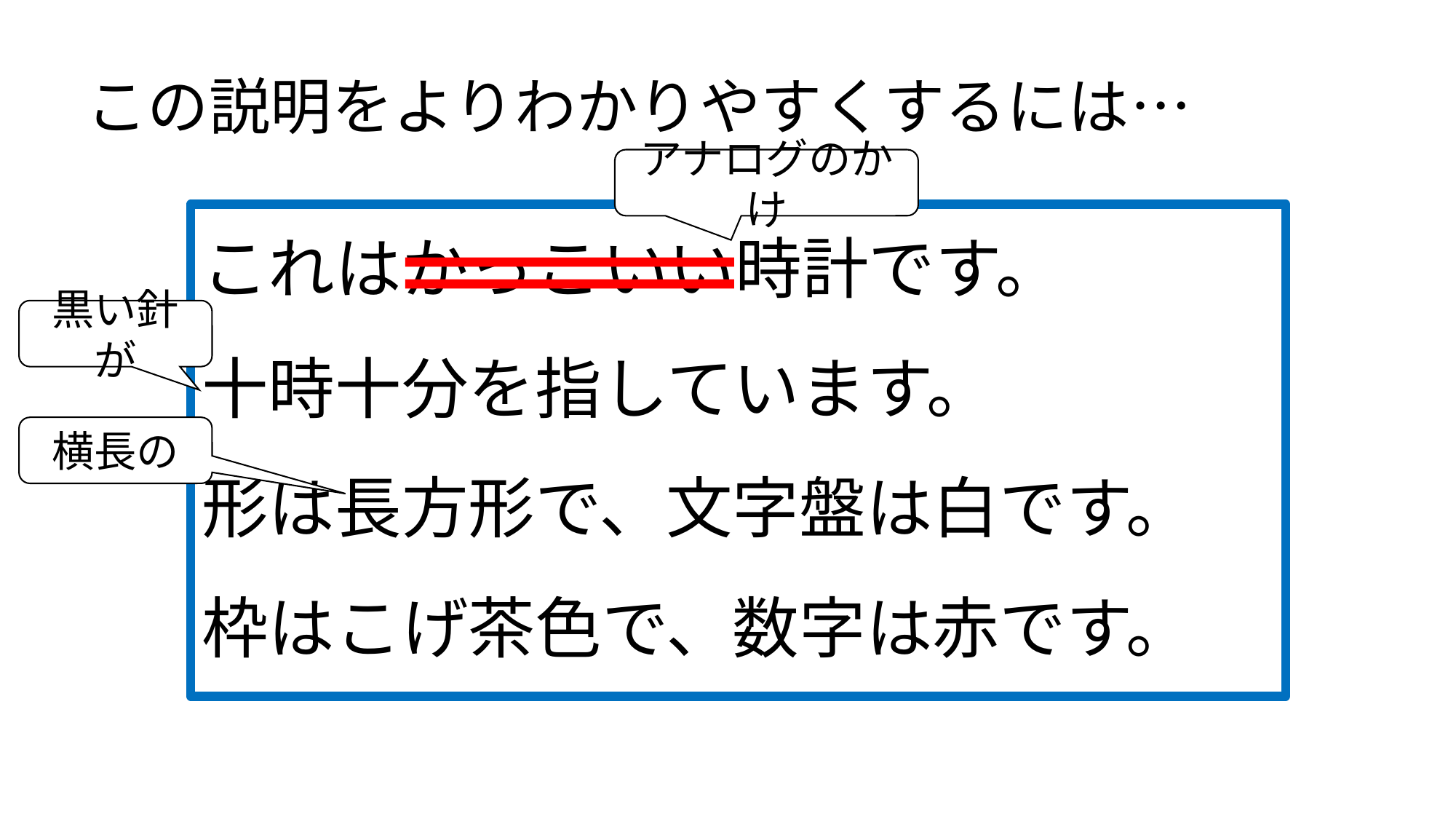

# この説明をよりわかりやすくするには…
アナログのかけ
これはかっこいい時計です。
十時十分を指しています。
形は長方形で、文字盤は白です。
枠はこげ茶色で、数字は赤です。

黒い針が
横長の